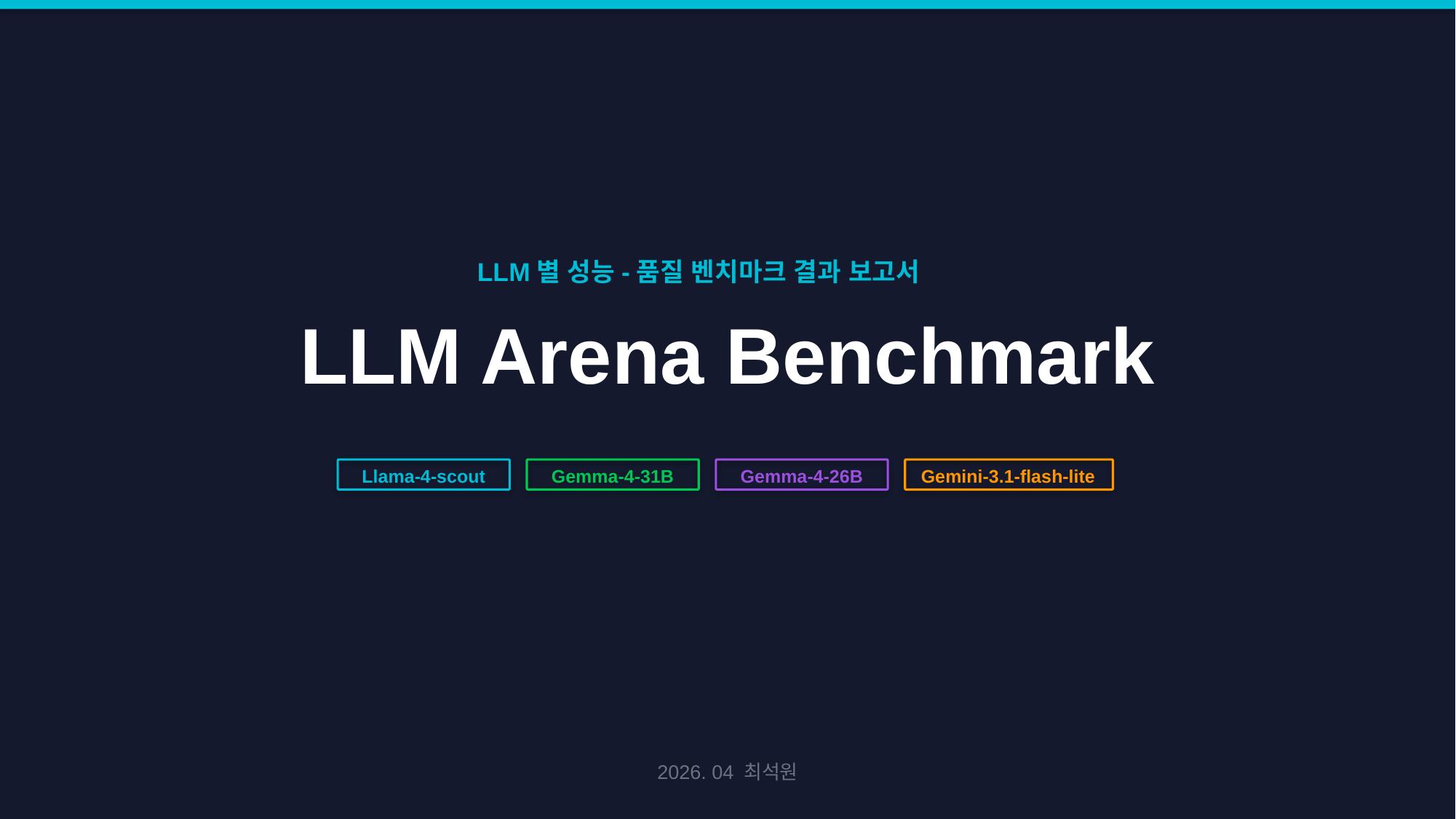

LLM별 성능-품질 벤치마크 결과 보고서
LLM Arena Benchmark
Gemini-3.1-flash-lite

Llama-4-scout

Gemma-4-31B

Gemma-4-26B

2026. 04 최석원